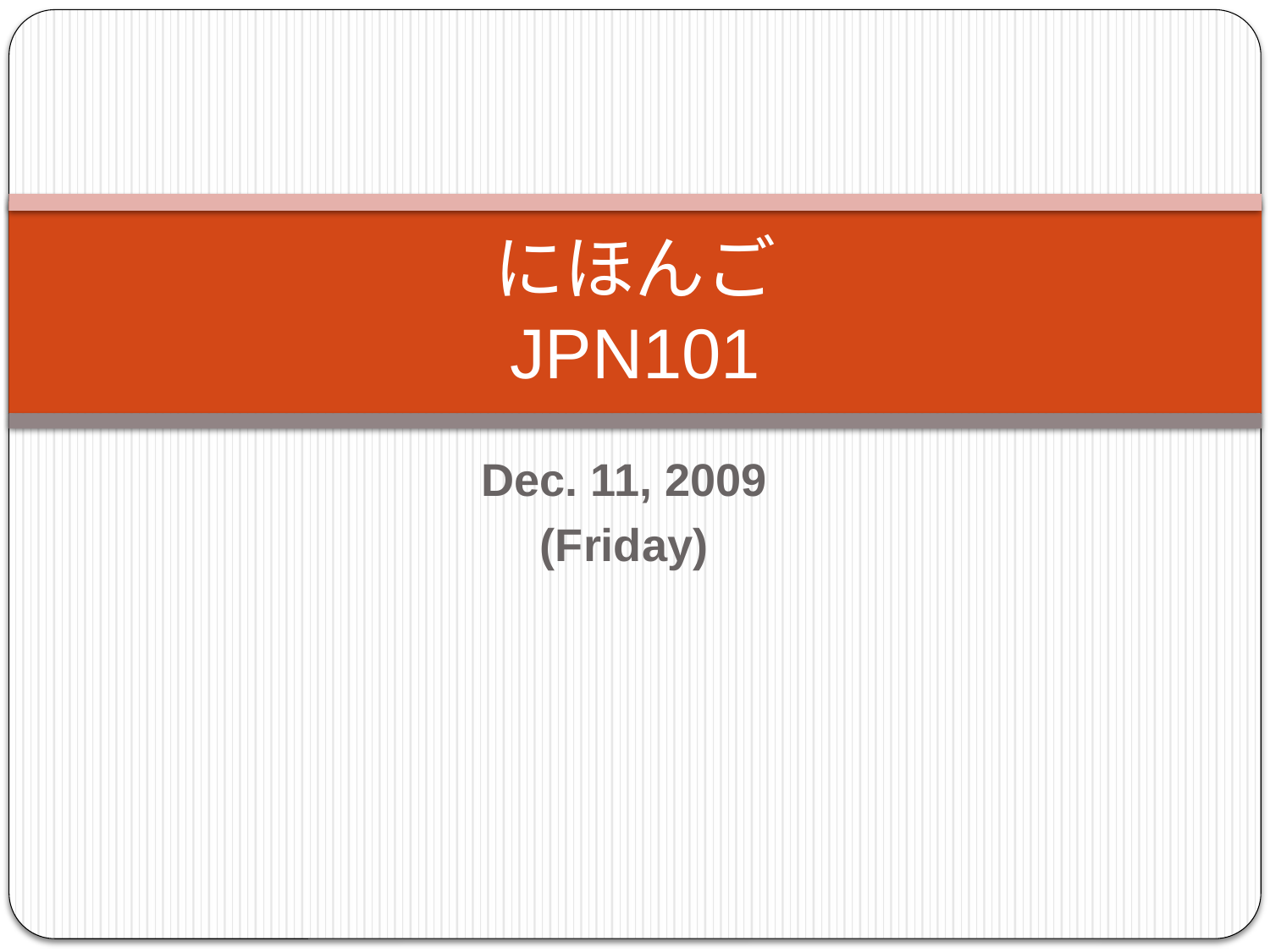

# にほんご JPN101
Dec. 11, 2009
(Friday)